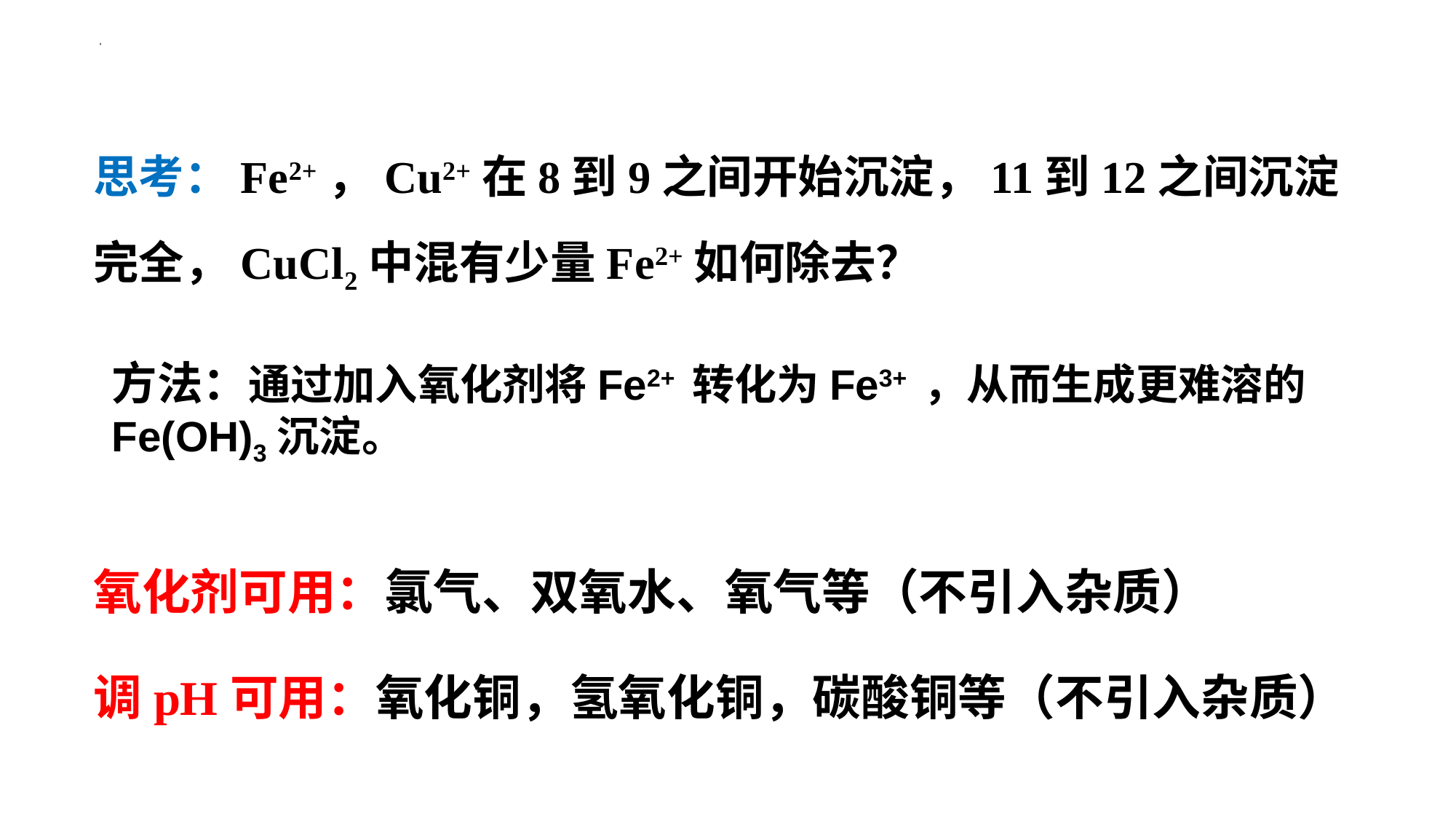

一
思考：Fe2+，Cu2+在8到9之间开始沉淀，11到12之间沉淀完全，CuCl2中混有少量Fe2+如何除去？
方法：通过加入氧化剂将Fe2+ 转化为Fe3+ ，从而生成更难溶的Fe(OH)3沉淀。
氧化剂可用：氯气、双氧水、氧气等（不引入杂质）
调pH可用：氧化铜，氢氧化铜，碳酸铜等（不引入杂质）